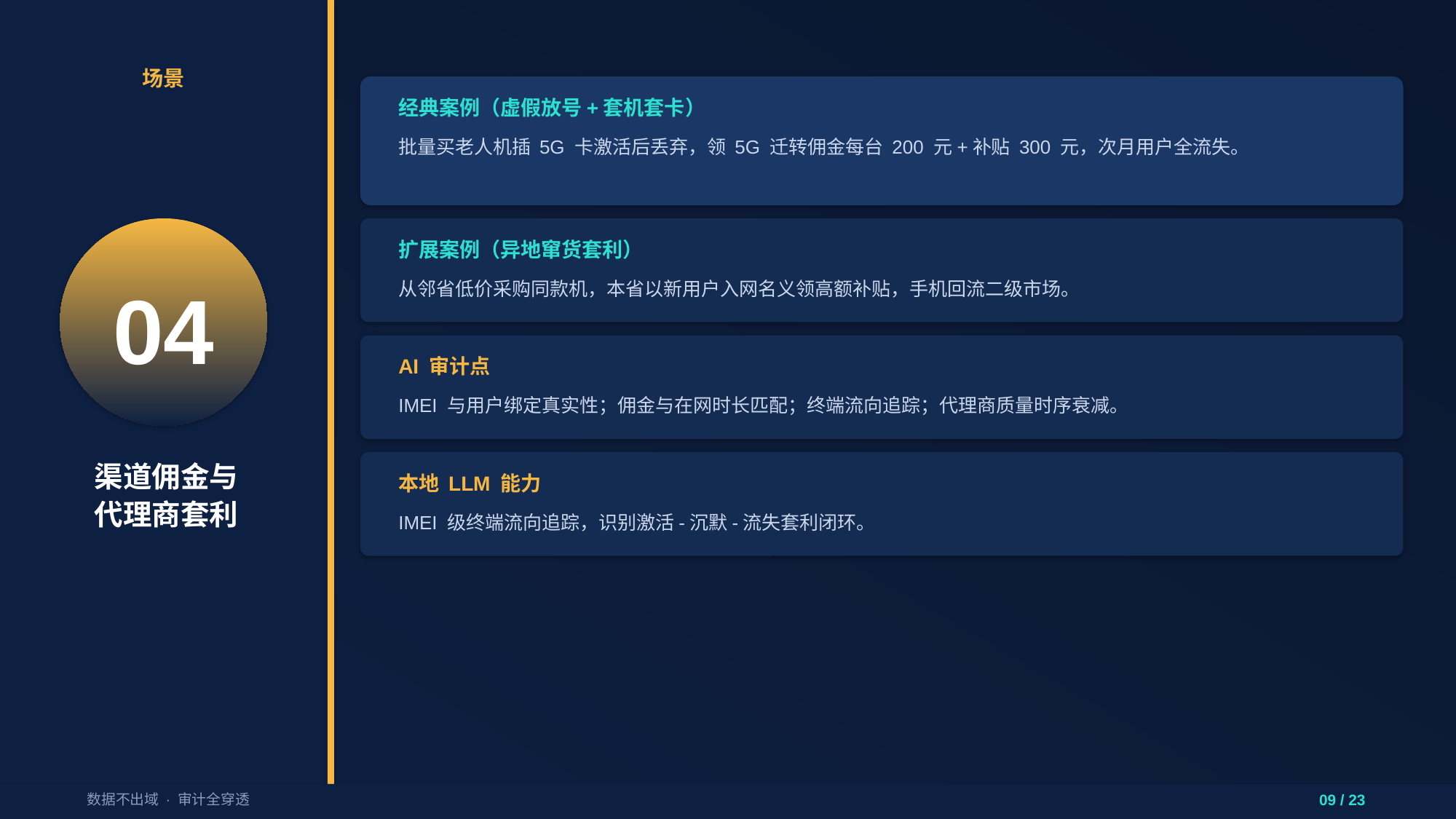

场景

经典案例（虚假放号+套机套卡）
批量买老人机插 5G 卡激活后丢弃，领 5G 迁转佣金每台 200 元+补贴 300 元，次月用户全流失。

04
扩展案例（异地窜货套利）
从邻省低价采购同款机，本省以新用户入网名义领高额补贴，手机回流二级市场。

AI 审计点
IMEI 与用户绑定真实性；佣金与在网时长匹配；终端流向追踪；代理商质量时序衰减。

渠道佣金与
代理商套利
本地 LLM 能力
IMEI 级终端流向追踪，识别激活-沉默-流失套利闭环。
数据不出域 · 审计全穿透
09 / 23